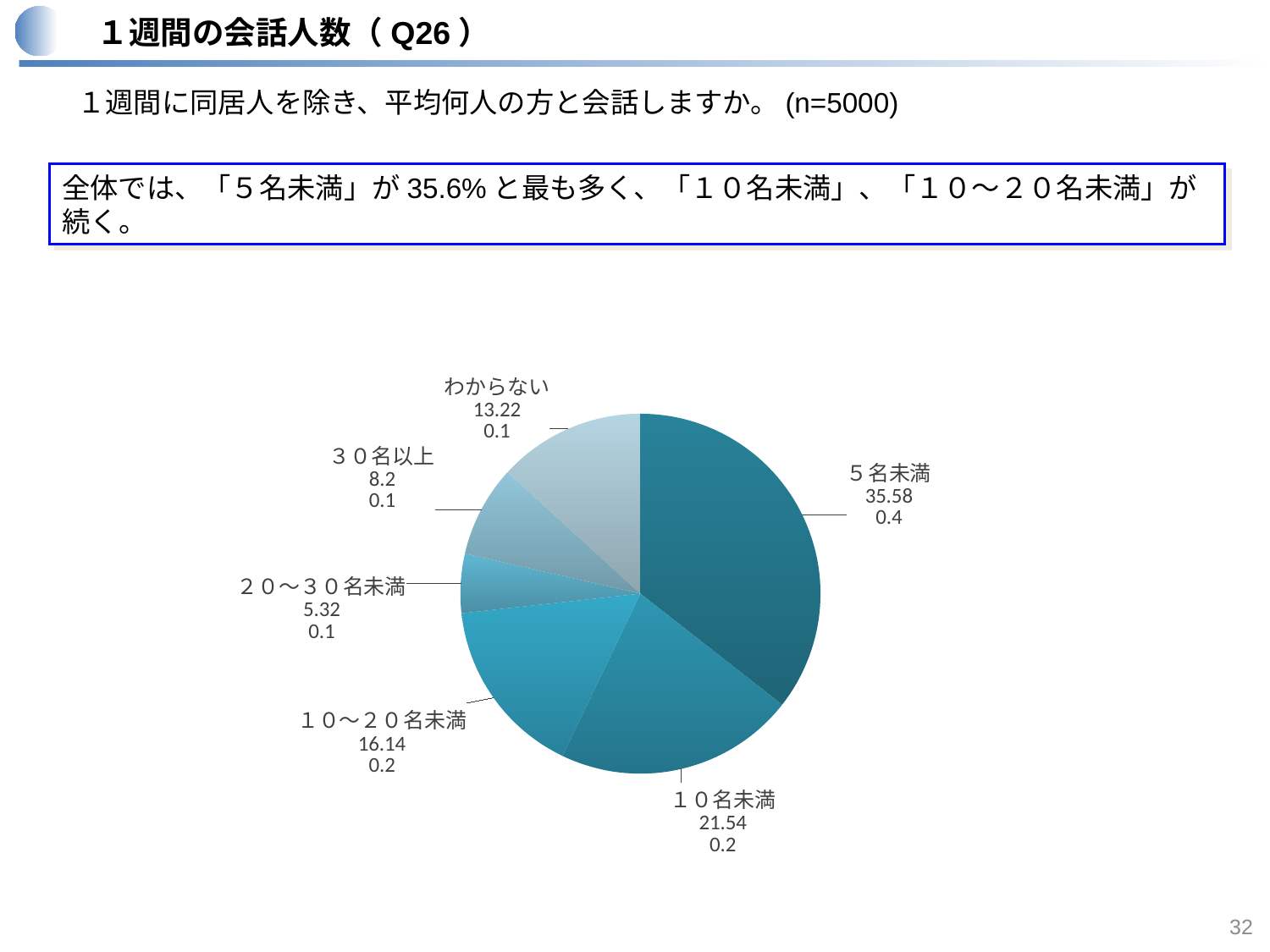

１週間の会話人数（Q26）

１週間に同居人を除き、平均何人の方と会話しますか。(n=5000)
全体では、「５名未満」が35.6%と最も多く、「１０名未満」、「１０～２０名未満」が続く。

### Chart

| Category |  |
|---|---|
| ５名未満 | 35.58 |
| １０名未満 | 21.54 |
| １０～２０名未満 | 16.14 |
| ２０～３０名未満 | 5.32 |
| ３０名以上 | 8.2 |
| わからない | 13.22 |
32